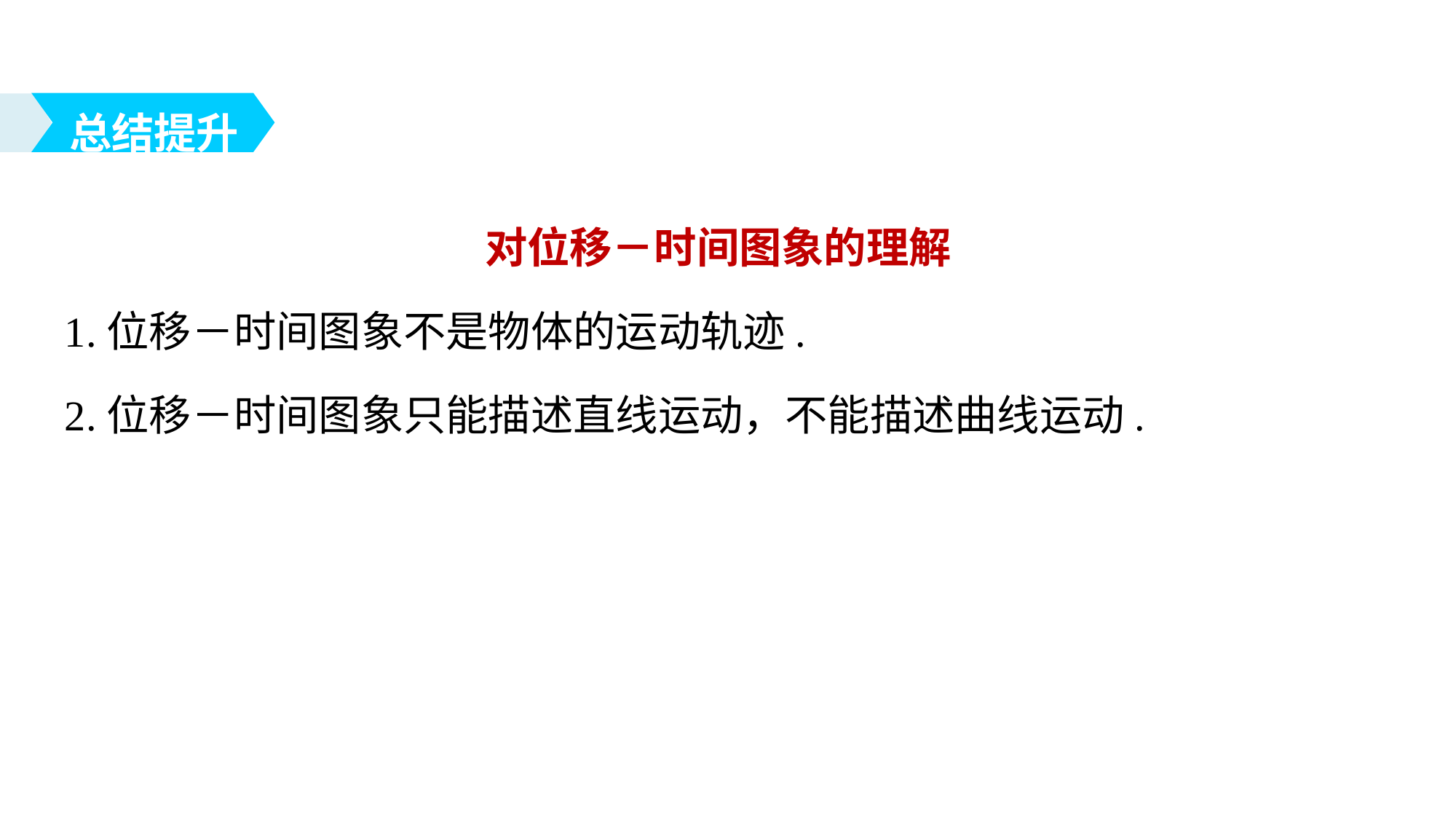

总结提升

对位移－时间图象的理解
1.位移－时间图象不是物体的运动轨迹.
2.位移－时间图象只能描述直线运动，不能描述曲线运动.